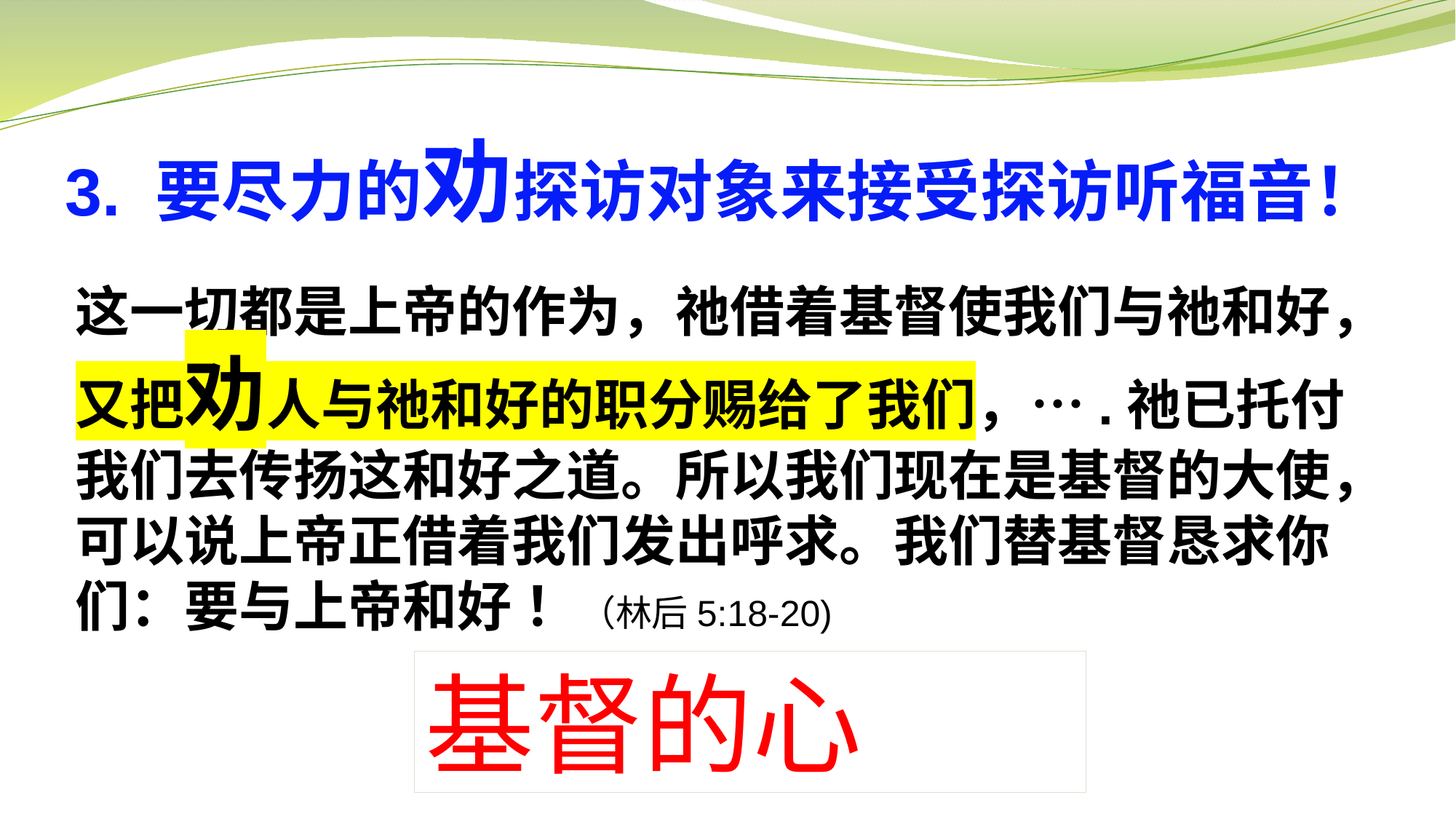

# 3. 要尽力的劝探访对象来接受探访听福音！
这一切都是上帝的作为，祂借着基督使我们与祂和好，又把劝人与祂和好的职分赐给了我们，….祂已托付我们去传扬这和好之道。所以我们现在是基督的大使，可以说上帝正借着我们发出呼求。我们替基督恳求你们：要与上帝和好 ！（林后5:18-20)

基督的心